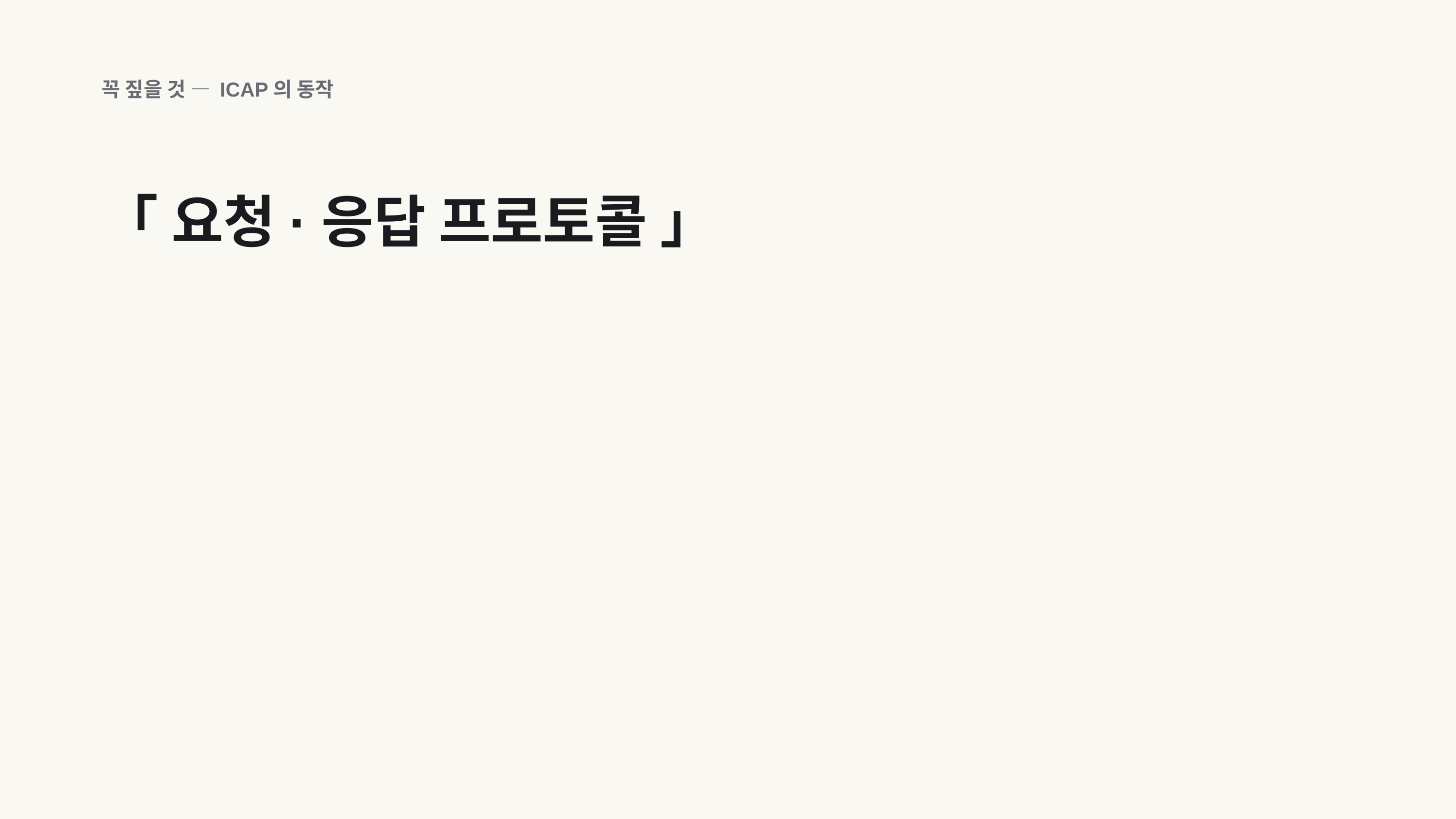

꼭 짚을 것 — ICAP의 동작
「 요청·응답 프로토콜 」